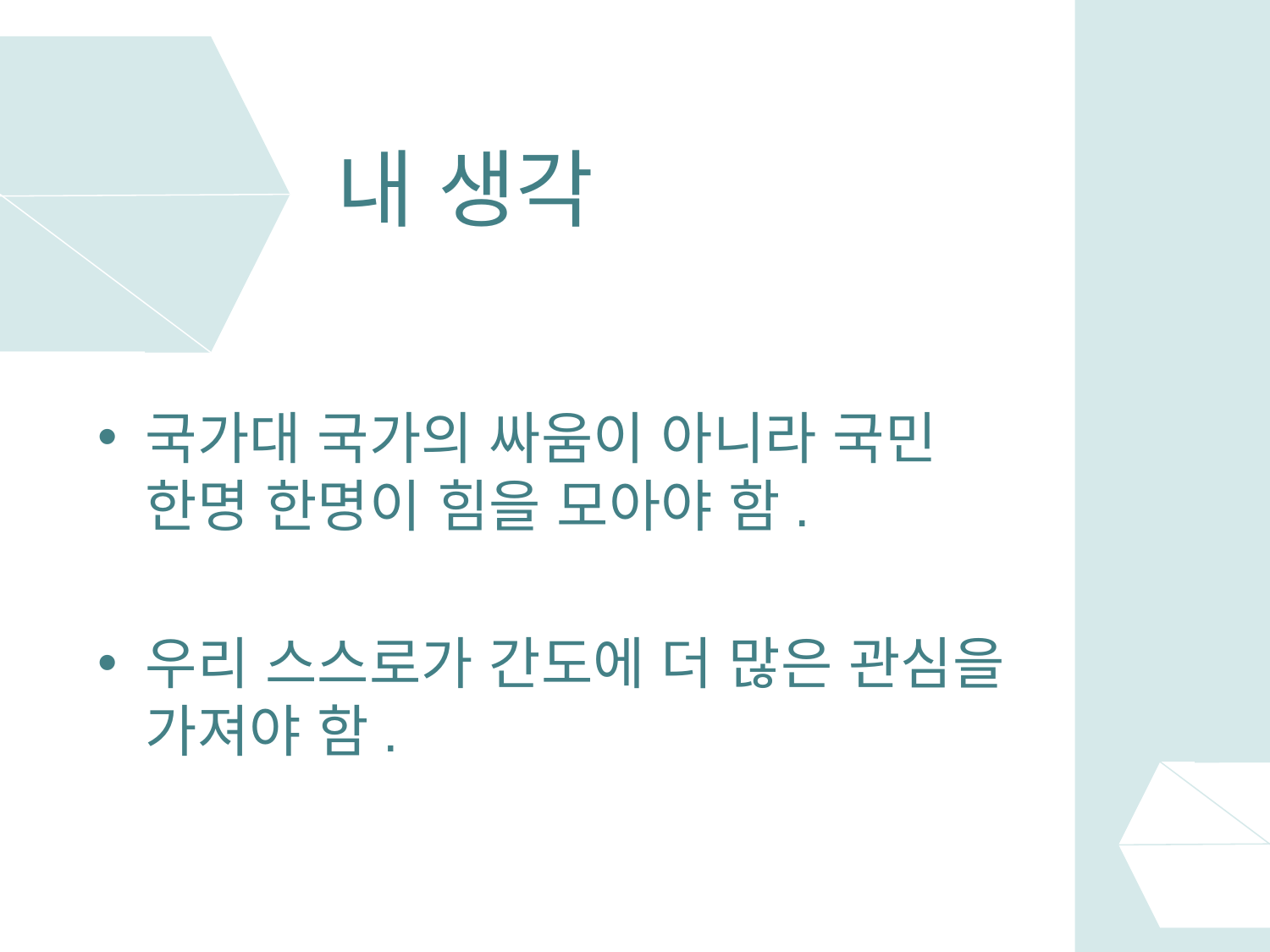

# 내 생각
국가대 국가의 싸움이 아니라 국민 한명 한명이 힘을 모아야 함.

우리 스스로가 간도에 더 많은 관심을 가져야 함.